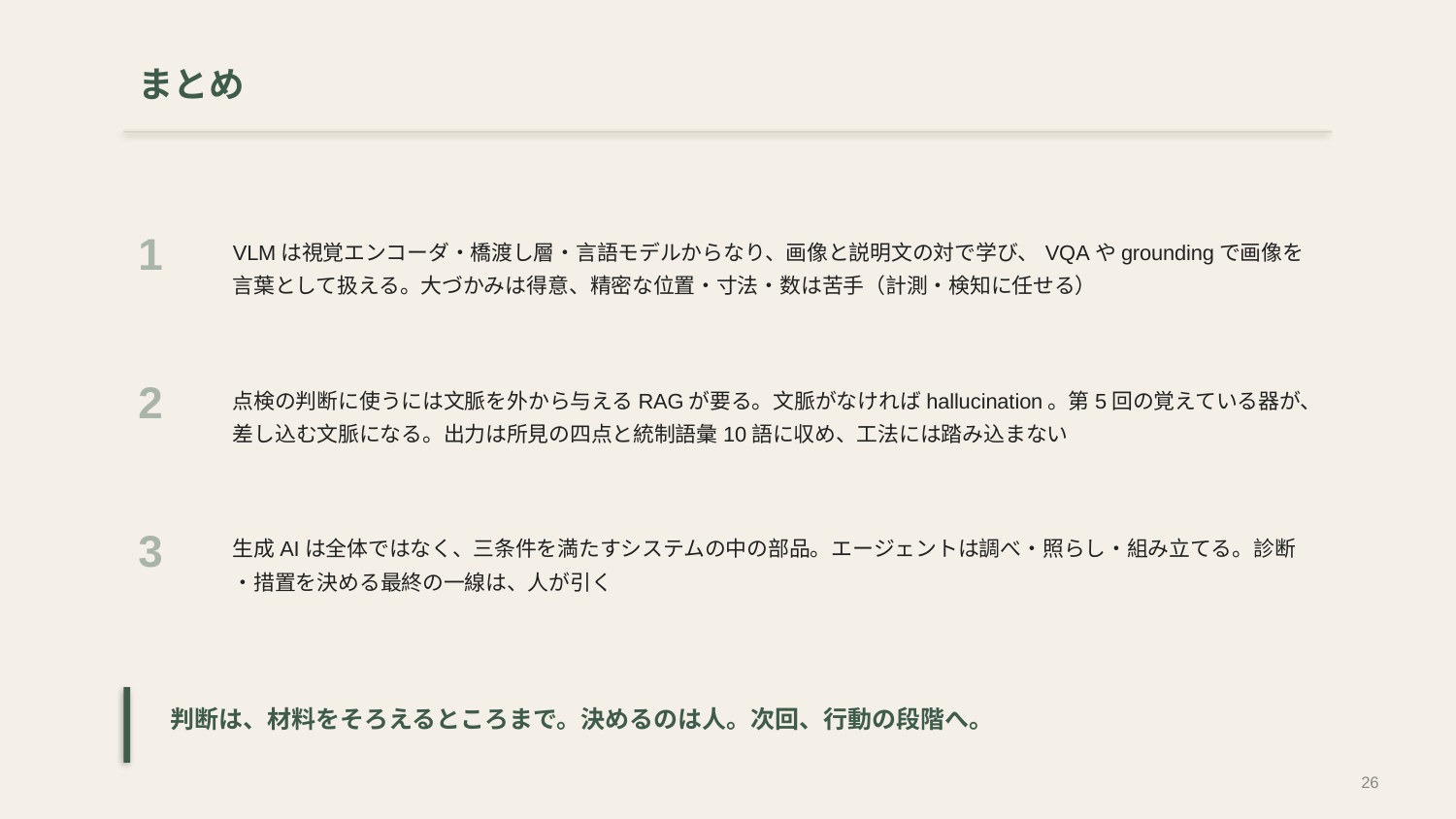

まとめ

1
VLMは視覚エンコーダ・橋渡し層・言語モデルからなり、画像と説明文の対で学び、VQAやgroundingで画像を言葉として扱える。大づかみは得意、精密な位置・寸法・数は苦手（計測・検知に任せる）
2
点検の判断に使うには文脈を外から与えるRAGが要る。文脈がなければhallucination。第5回の覚えている器が、差し込む文脈になる。出力は所見の四点と統制語彙10語に収め、工法には踏み込まない
3
生成AIは全体ではなく、三条件を満たすシステムの中の部品。エージェントは調べ・照らし・組み立てる。診断・措置を決める最終の一線は、人が引く

判断は、材料をそろえるところまで。決めるのは人。次回、行動の段階へ。
26